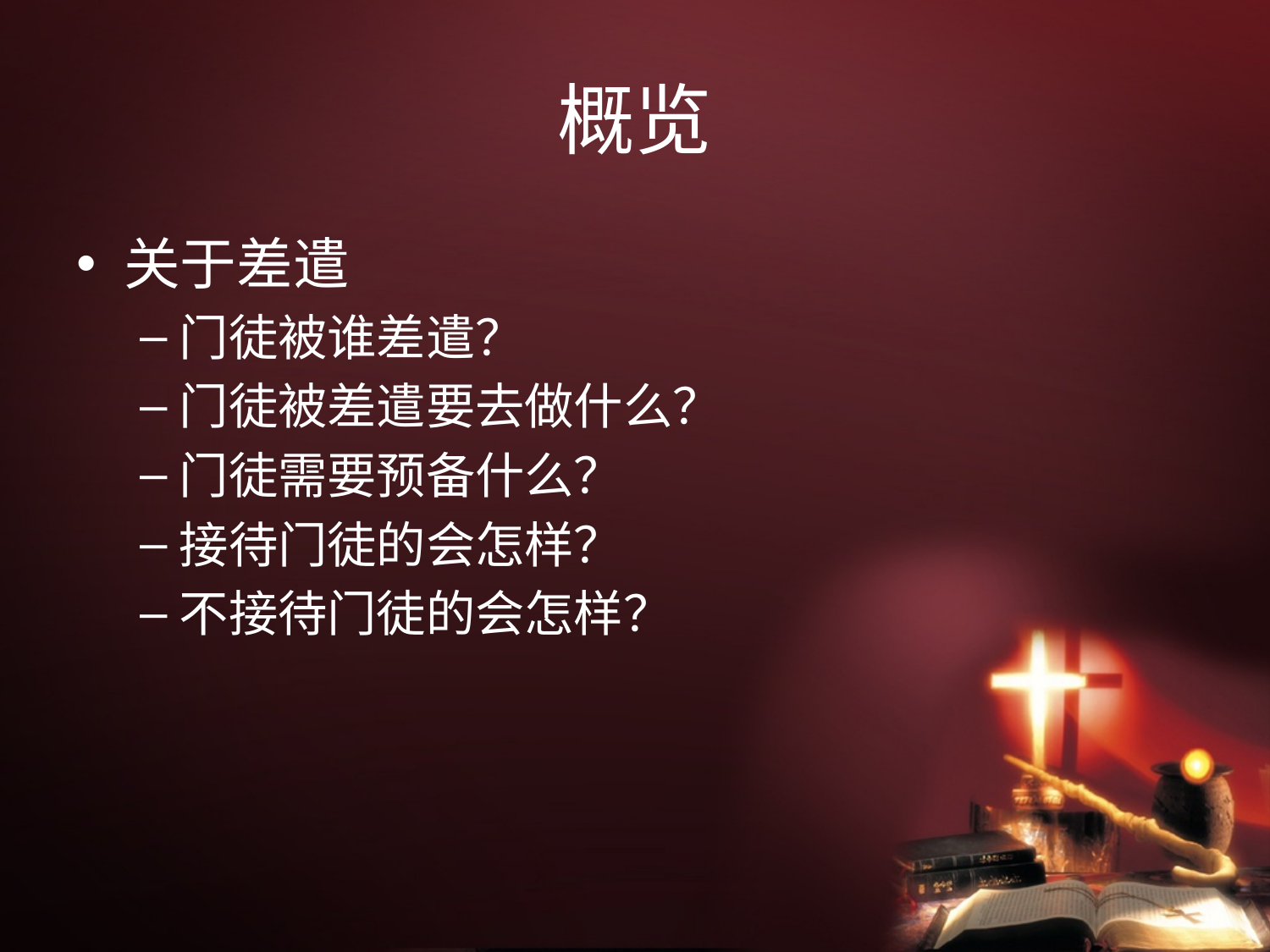

# 概览
关于差遣
门徒被谁差遣？
门徒被差遣要去做什么？
门徒需要预备什么？
接待门徒的会怎样？
不接待门徒的会怎样？